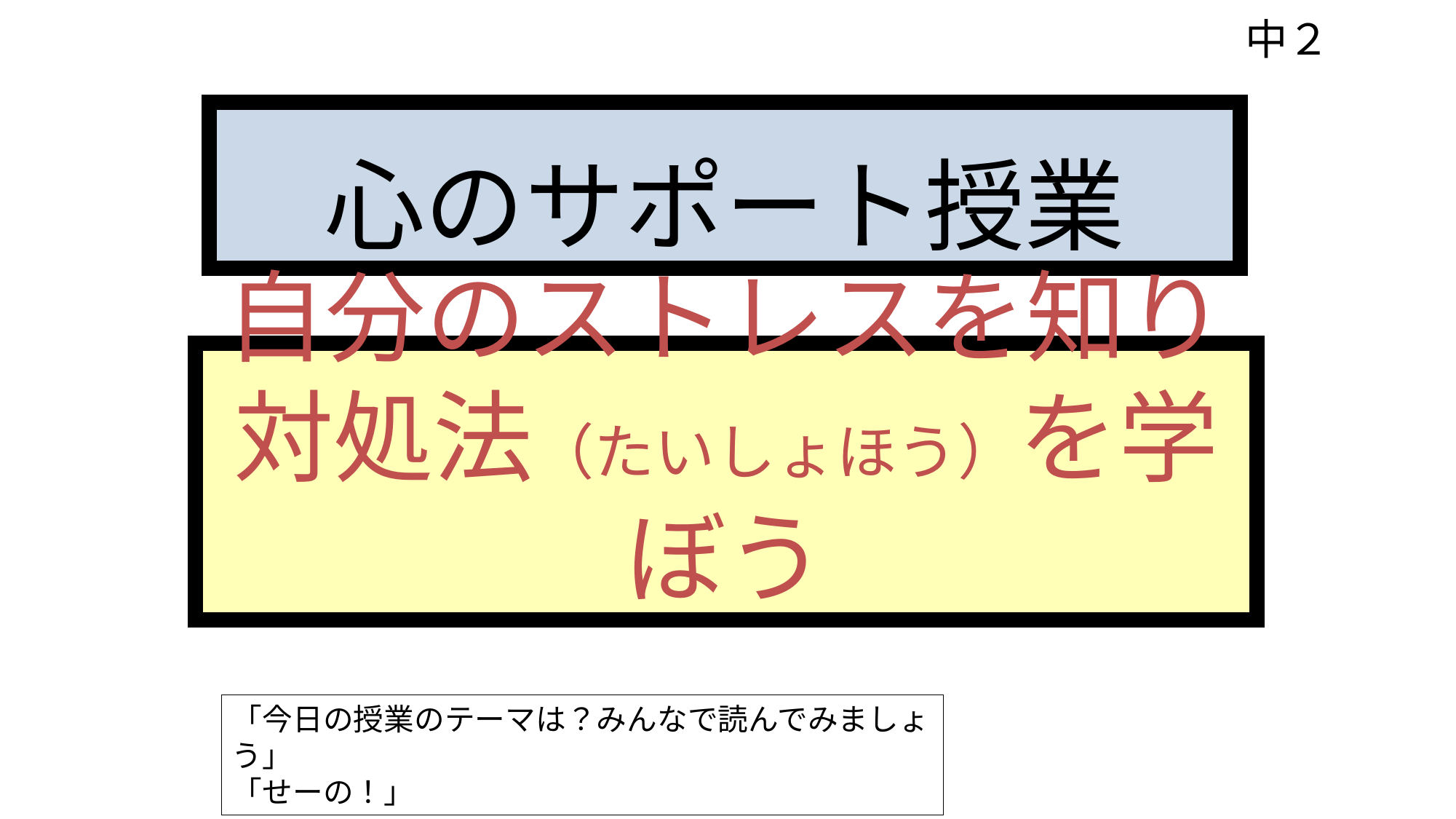

中２
心のサポート授業
自分のストレスを知り
対処法（たいしょほう）を学ぼう

「今日の授業のテーマは？みんなで読んでみましょう」
「せーの！」